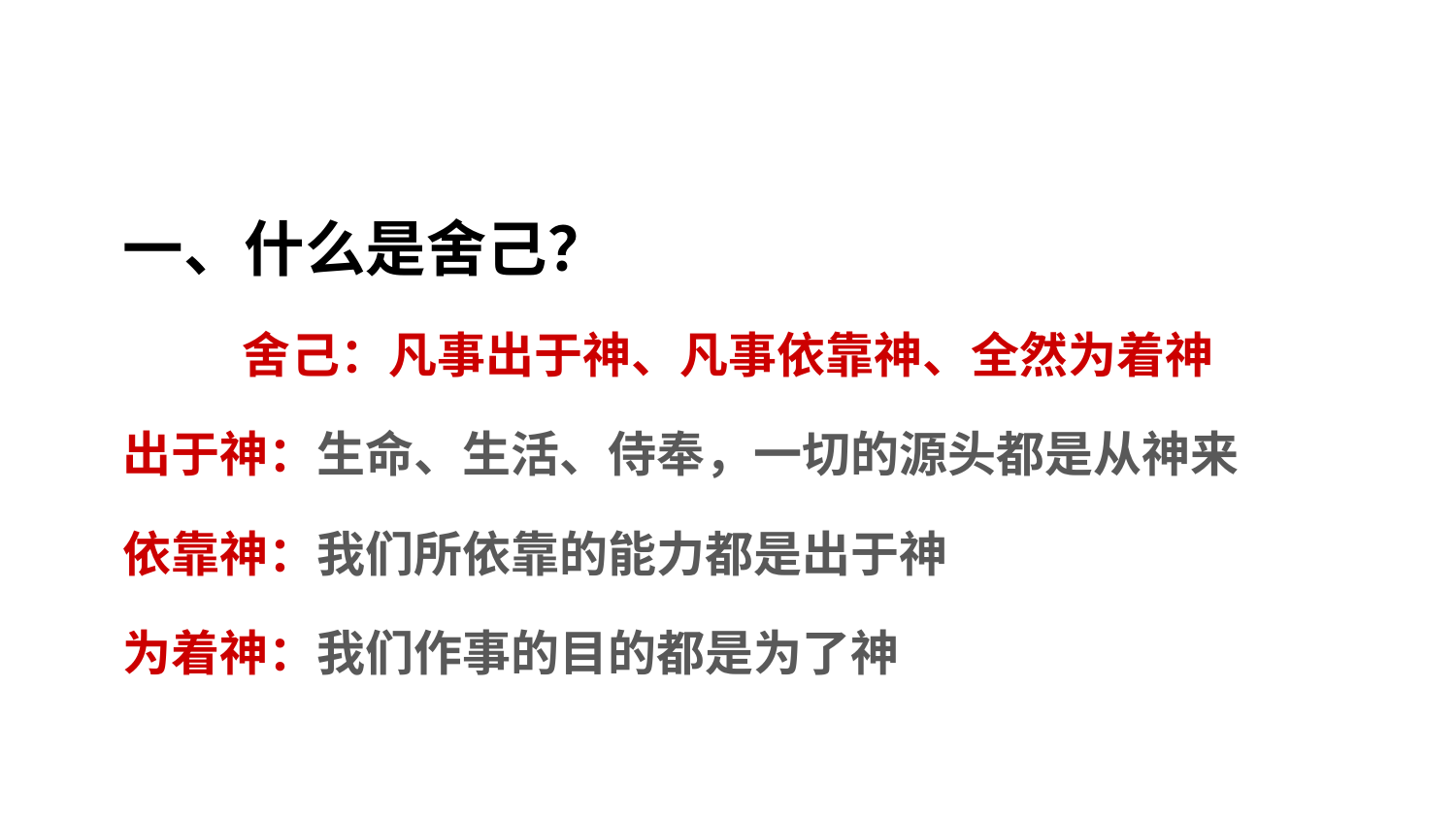

#
一、什么是舍己？
舍己：凡事出于神、凡事依靠神、全然为着神
出于神：生命、生活、侍奉，一切的源头都是从神来
依靠神：我们所依靠的能力都是出于神
为着神：我们作事的目的都是为了神